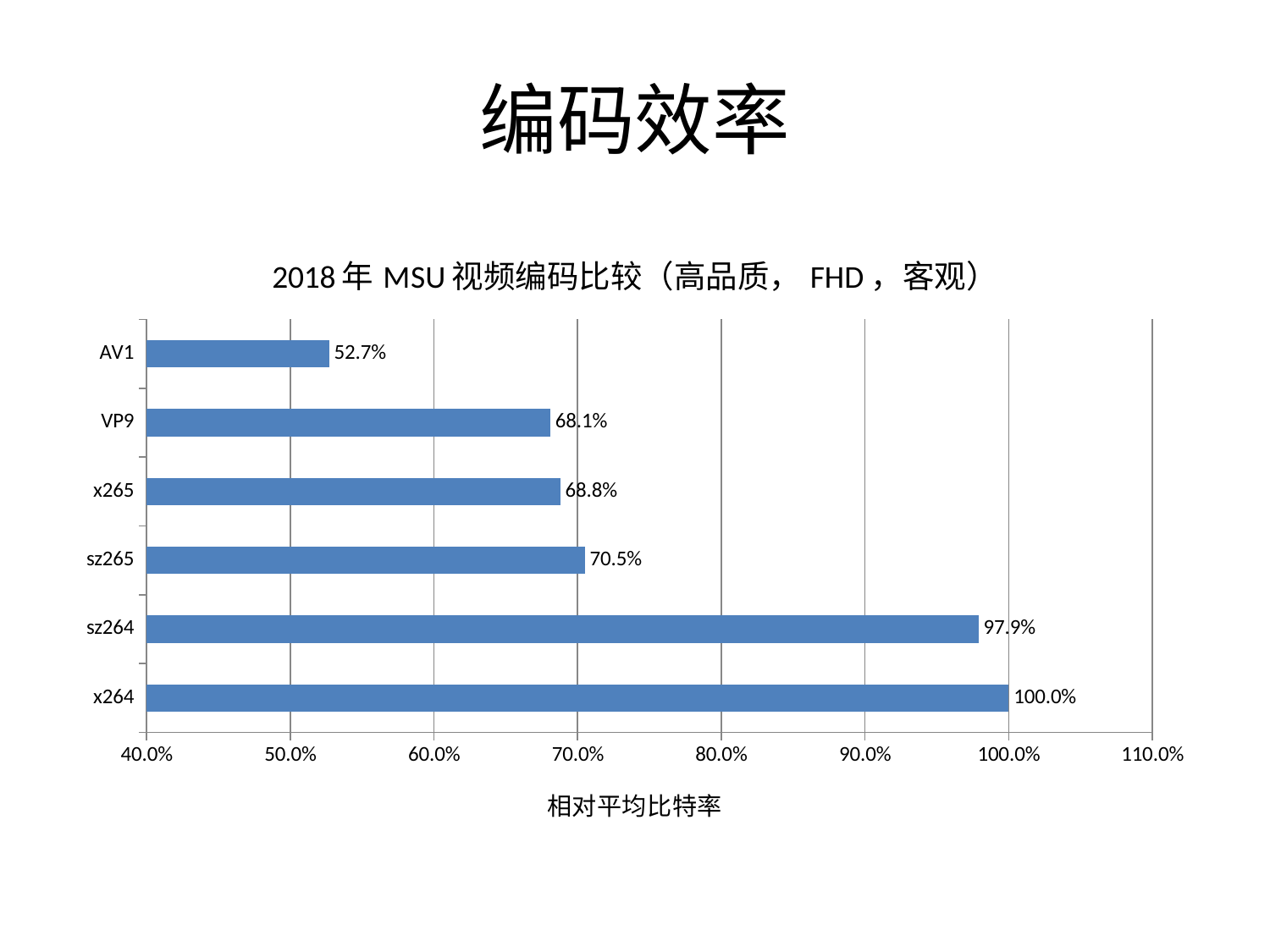

# 编码效率

### Chart: 2018年MSU视频编码比较（高品质，FHD，客观）

| Category | 相对比特率 |
|---|---|
| x264 | 1.0 |
| sz264 | 0.979 |
| sz265 | 0.705 |
| x265 | 0.688 |
| VP9 | 0.681 |
| AV1 | 0.527 |